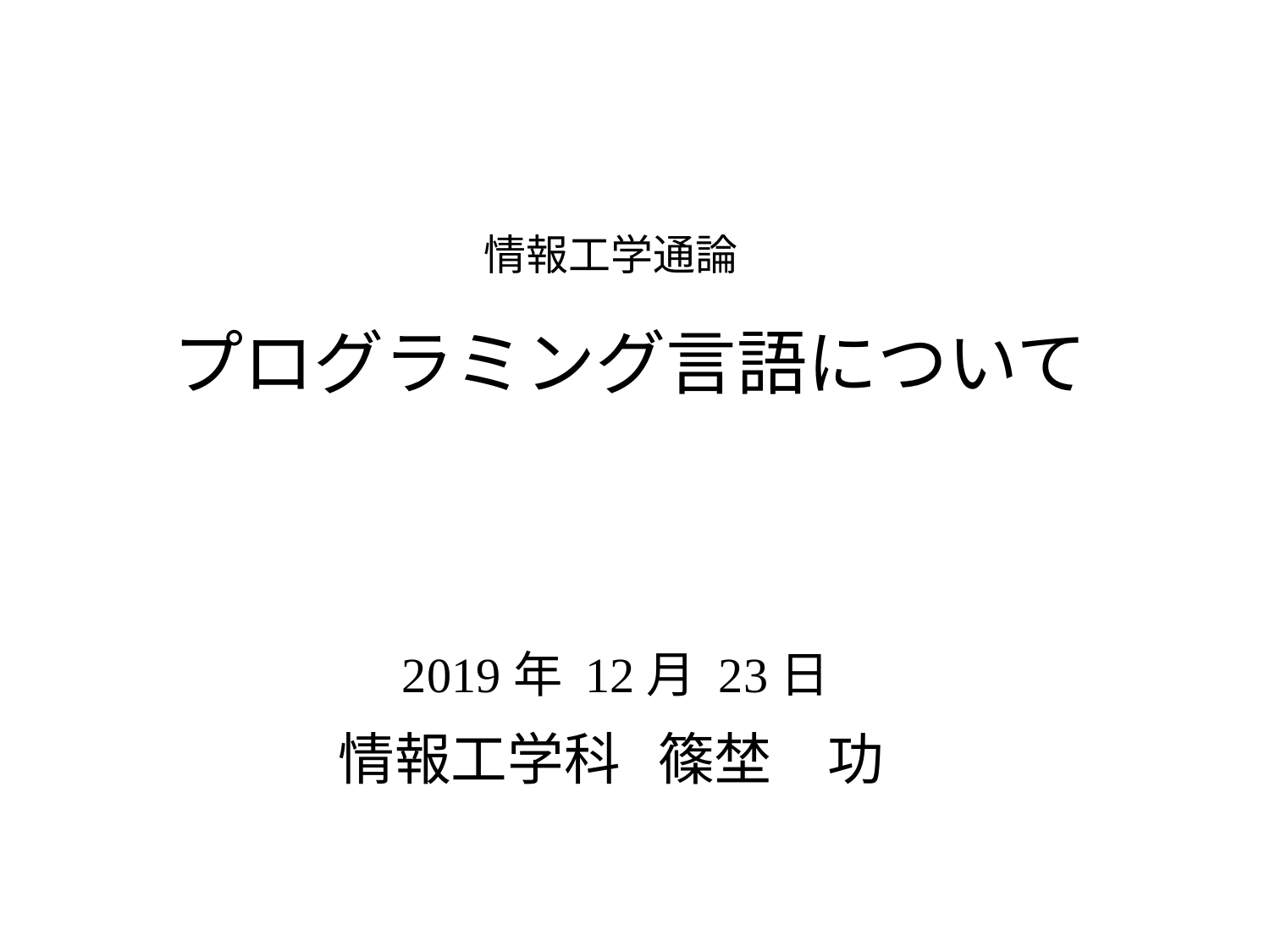

情報工学通論
# プログラミング言語について
2019年 12月 23日
情報工学科   篠埜　功